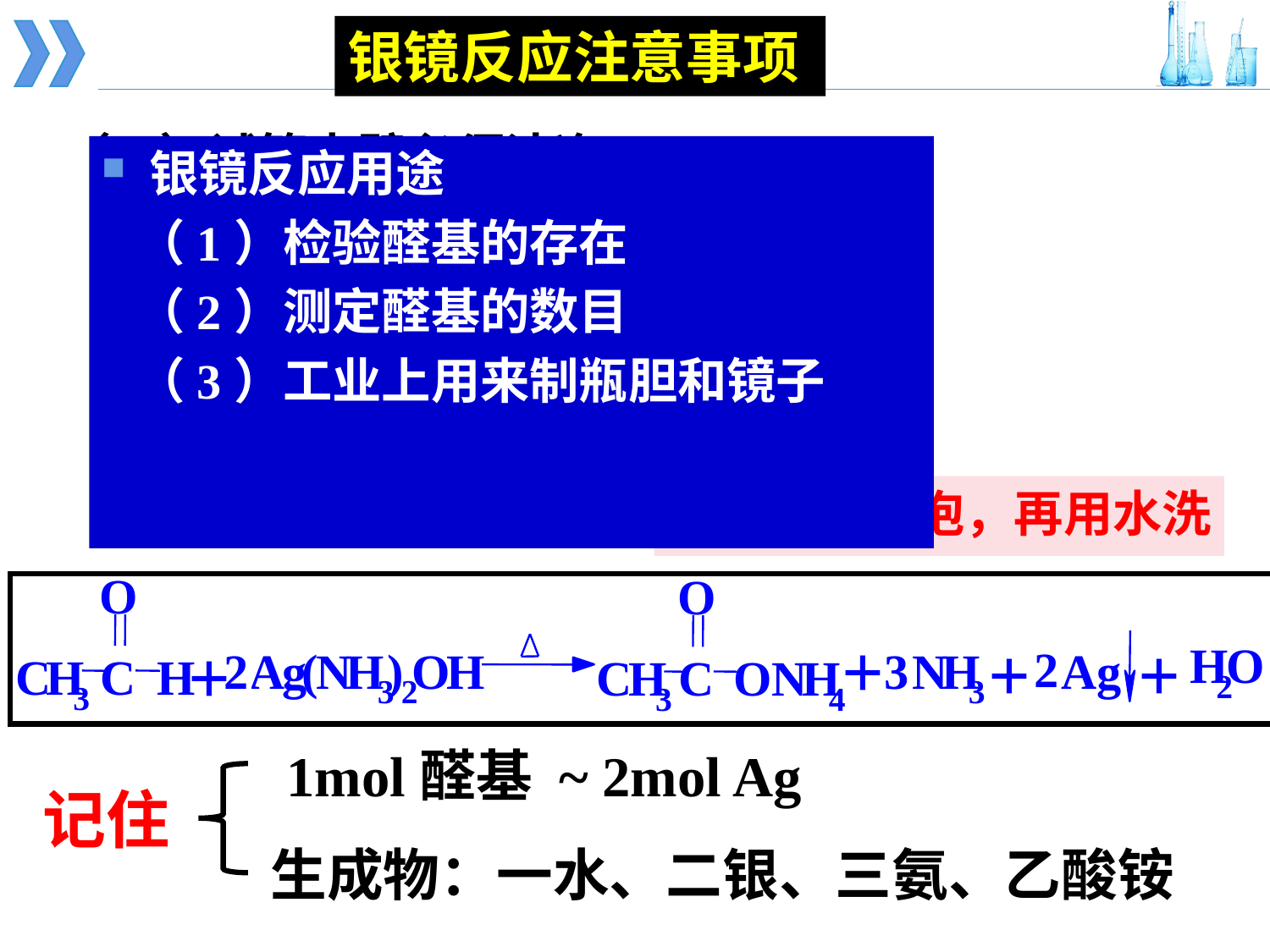

银镜反应注意事项
（1）试管内壁必须洁净；
（2）必须水浴；
（3）加热时不可振荡和摇动试管；
（4）须用新配制的银氨溶液；
（5）实验后，银镜清洗
银镜反应用途
  （1）检验醛基的存在
  （2）测定醛基的数目
  （3）工业上用来制瓶胆和镜子

用HNO3浸泡，再用水洗
O
O

+

+
+

+

H
O
2
2
A
g
(
N
H
)
O
H
3
N
H
Ag
C
H
C
H
C
H
C
O
N
H

2

3
2
3

3
3
4
1mol醛基 ~ 2mol Ag

记住
生成物：一水、二银、三氨、乙酸铵